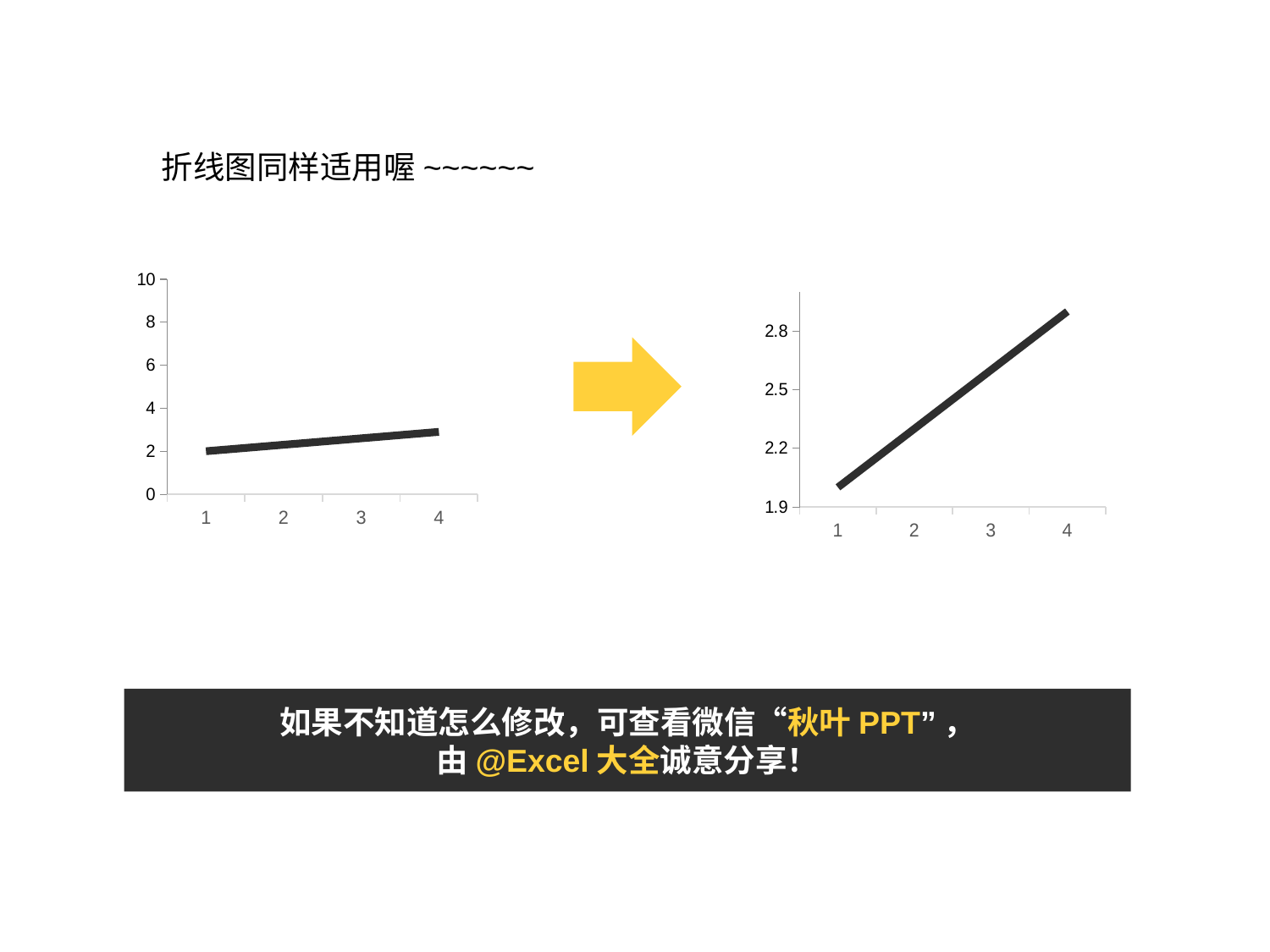

折线图同样适用喔~~~~~~

### Chart

| Category | 数据 |
|---|---|
| 1 | 2.0 |
| 2 | 2.3 |
| 3 | 2.6 |
| 4 | 2.9 |

### Chart

| Category | 数据 |
|---|---|
| 1 | 2.0 |
| 2 | 2.3 |
| 3 | 2.6 |
| 4 | 2.9 |
如果不知道怎么修改，可查看微信“秋叶PPT”，
由@Excel大全诚意分享！